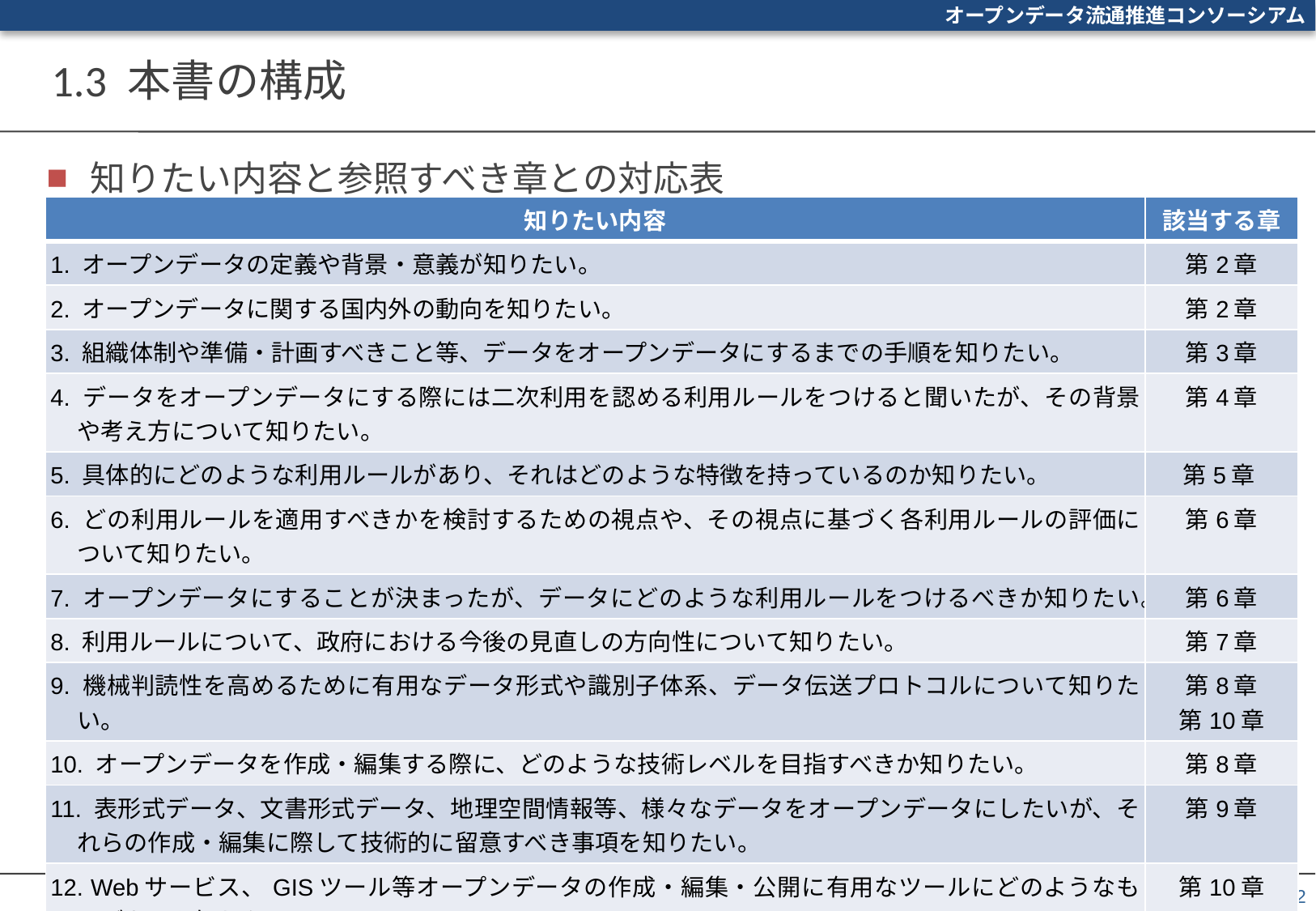

# 1.3 本書の構成
知りたい内容と参照すべき章との対応表
| 知りたい内容 | 該当する章 |
| --- | --- |
| 1. オープンデータの定義や背景・意義が知りたい。 | 第2章 |
| 2. オープンデータに関する国内外の動向を知りたい。 | 第2章 |
| 3. 組織体制や準備・計画すべきこと等、データをオープンデータにするまでの手順を知りたい。 | 第3章 |
| 4. データをオープンデータにする際には二次利用を認める利用ルールをつけると聞いたが、その背景や考え方について知りたい。 | 第4章 |
| 5. 具体的にどのような利用ルールがあり、それはどのような特徴を持っているのか知りたい。 | 第5章 |
| 6. どの利用ルールを適用すべきかを検討するための視点や、その視点に基づく各利用ルールの評価について知りたい。 | 第6章 |
| 7. オープンデータにすることが決まったが、データにどのような利用ルールをつけるべきか知りたい。 | 第6章 |
| 8. 利用ルールについて、政府における今後の見直しの方向性について知りたい。 | 第7章 |
| 9. 機械判読性を高めるために有用なデータ形式や識別子体系、データ伝送プロトコルについて知りたい。 | 第8章 第10章 |
| 10. オープンデータを作成・編集する際に、どのような技術レベルを目指すべきか知りたい。 | 第8章 |
| 11. 表形式データ、文書形式データ、地理空間情報等、様々なデータをオープンデータにしたいが、それらの作成・編集に際して技術的に留意すべき事項を知りたい。 | 第9章 |
| 12. Webサービス、GISツール等オープンデータの作成・編集・公開に有用なツールにどのようなものがあるか知りたい。 | 第10章 |
| 13. 代表的なデータカタログシステムの一つであるCKANと、その利用方法について知りたい。 | 第11章 |
12